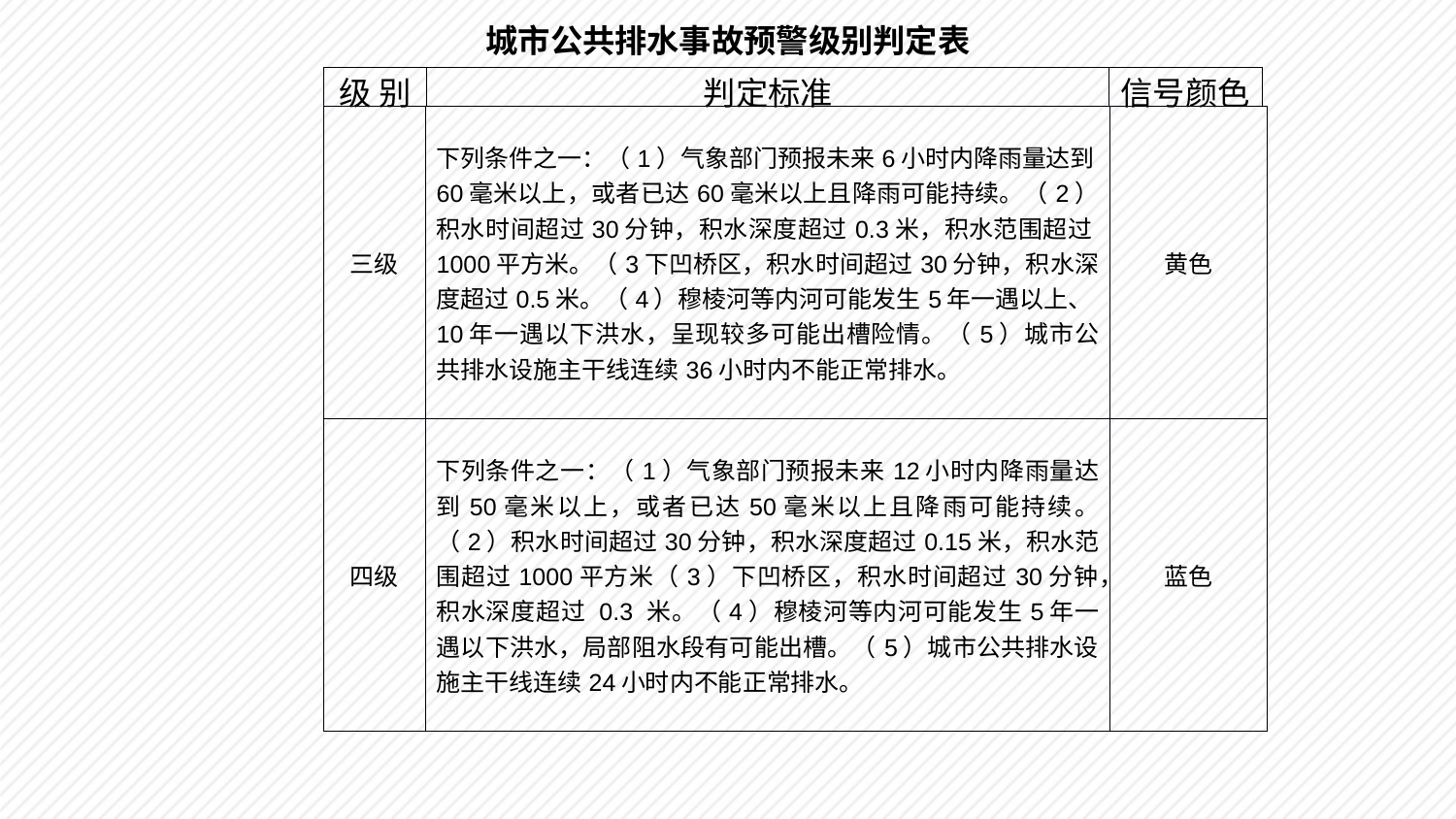

城市公共排水事故预警级别判定表

| 级 别 | 判定标准 | 信号颜色 |
| --- | --- | --- |
| 三级 | 下列条件之一：（1）气象部门预报未来6小时内降雨量达到60毫米以上，或者已达60毫米以上且降雨可能持续。（2）积水时间超过30分钟，积水深度超过0.3米，积水范围超过1000平方米。（3下凹桥区，积水时间超过30分钟，积水深度超过0.5米。（4）穆棱河等内河可能发生5年一遇以上、10年一遇以下洪水，呈现较多可能出槽险情。（5）城市公共排水设施主干线连续36小时内不能正常排水。 | 黄色 |
| --- | --- | --- |
| 四级 | 下列条件之一：（1）气象部门预报未来12小时内降雨量达到50毫米以上，或者已达50毫米以上且降雨可能持续。（2）积水时间超过30分钟，积水深度超过0.15米，积水范围超过1000平方米（3）下凹桥区，积水时间超过30分钟，积水深度超过 0.3 米。（4）穆棱河等内河可能发生5年一遇以下洪水，局部阻水段有可能出槽。（5）城市公共排水设施主干线连续24小时内不能正常排水。 | 蓝色 |